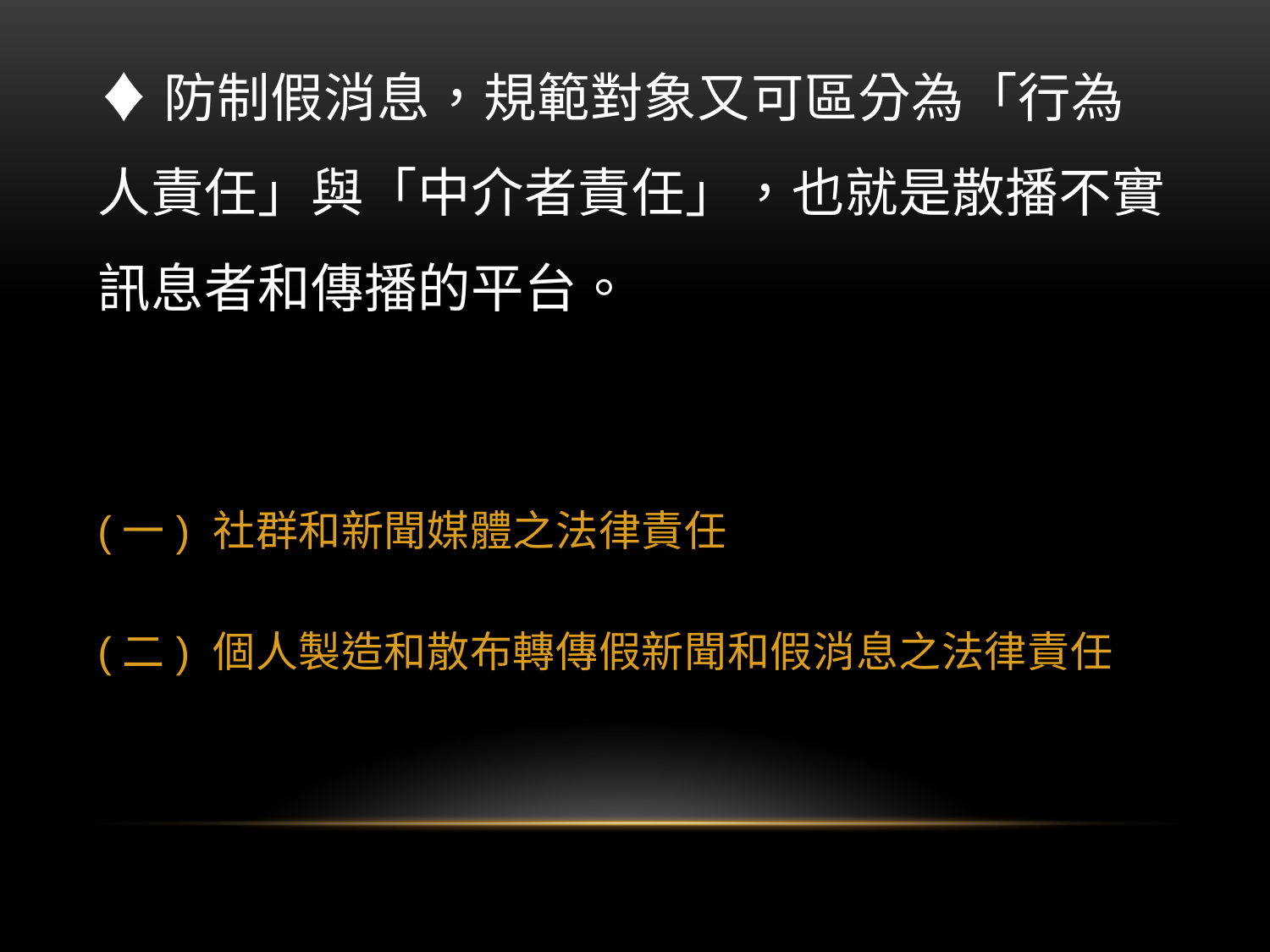

♦防制假消息，規範對象又可區分為「行為人責任」與「中介者責任」，也就是散播不實訊息者和傳播的平台。

(一) 社群和新聞媒體之法律責任
(二) 個人製造和散布轉傳假新聞和假消息之法律責任